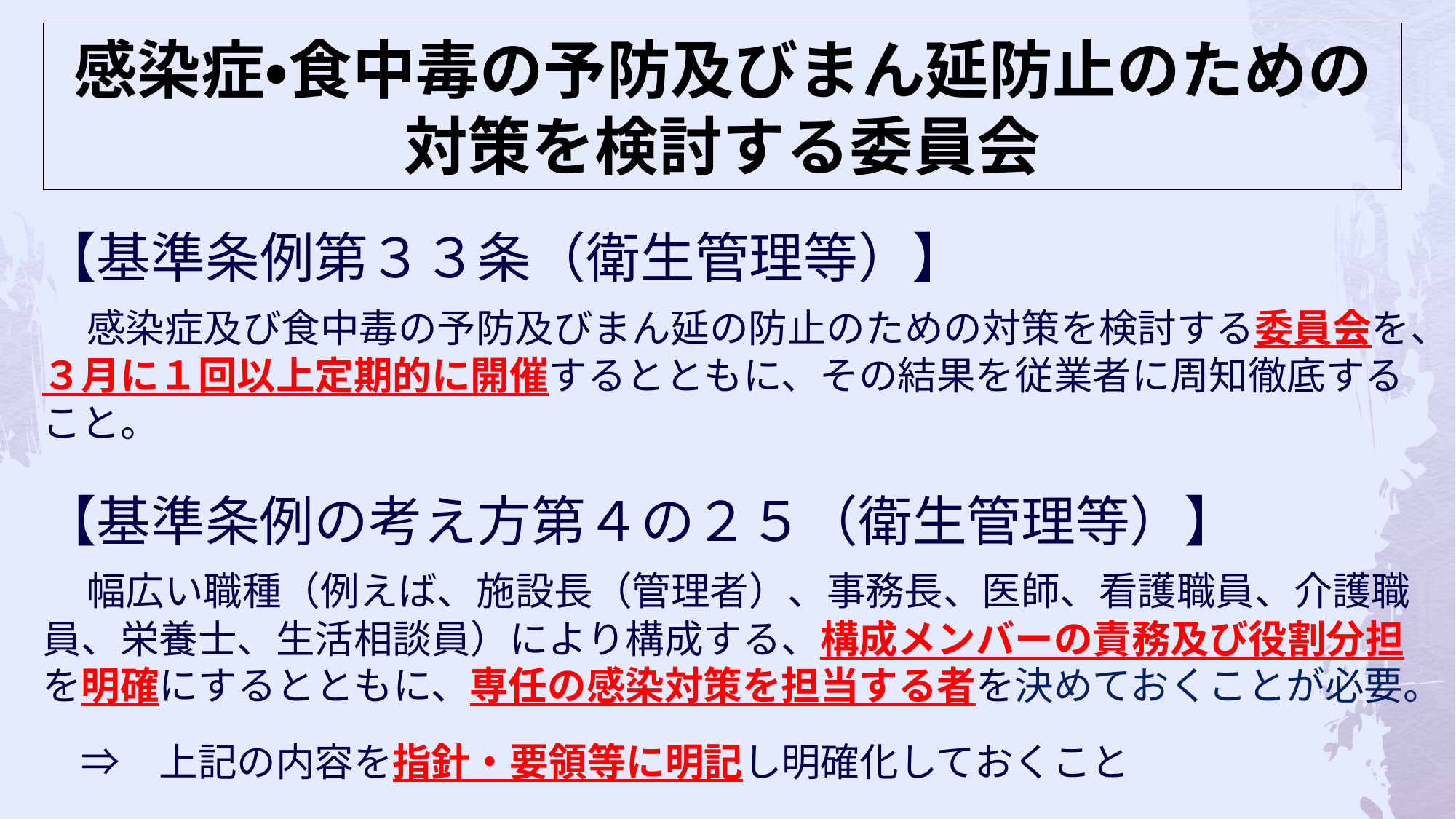

# 感染症・食中毒の予防及びまん延防止のための対策を検討する委員会
【基準条例第３３条（衛生管理等）】
　感染症及び食中毒の予防及びまん延の防止のための対策を検討する委員会を、３月に１回以上定期的に開催するとともに、その結果を従業者に周知徹底すること。

【基準条例の考え方第４の２５（衛生管理等）】
　幅広い職種（例えば、施設長（管理者）、事務長、医師、看護職員、介護職員、栄養士、生活相談員）により構成する、構成メンバーの責務及び役割分担を明確にするとともに、専任の感染対策を担当する者を決めておくことが必要。

　⇒　上記の内容を指針・要領等に明記し明確化しておくこと